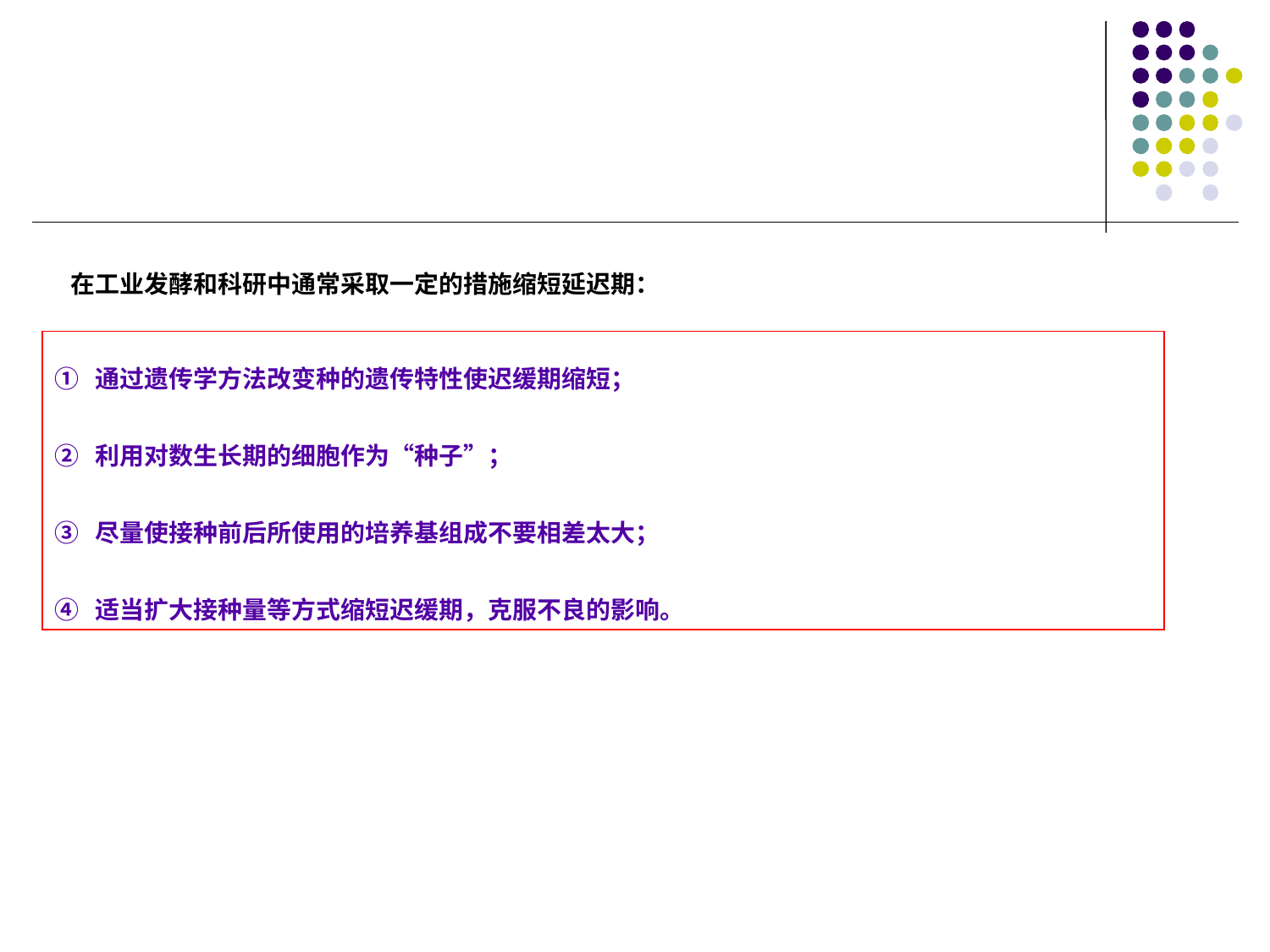

在工业发酵和科研中通常采取一定的措施缩短延迟期：
① 通过遗传学方法改变种的遗传特性使迟缓期缩短；
② 利用对数生长期的细胞作为“种子”；
③ 尽量使接种前后所使用的培养基组成不要相差太大；
④ 适当扩大接种量等方式缩短迟缓期，克服不良的影响。